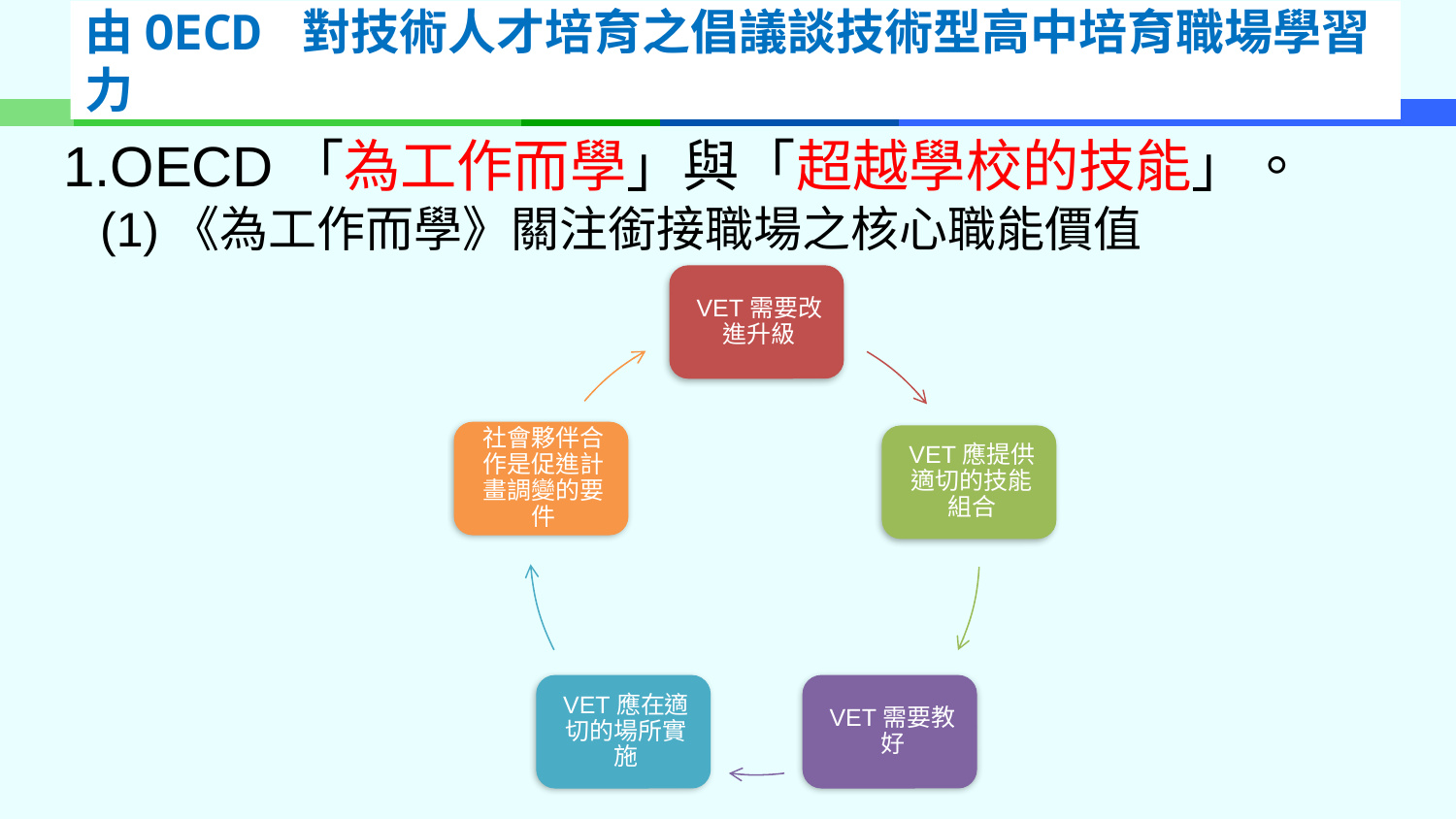

# 由OECD 對技術人才培育之倡議談技術型高中培育職場學習力
1.OECD「為工作而學」與「超越學校的技能」。
(1)《為工作而學》關注銜接職場之核心職能價值
VET需要改進升級
VET應提供適切的技能組合
VET需要教好
VET應在適切的場所實施
社會夥伴合作是促進計畫調變的要件